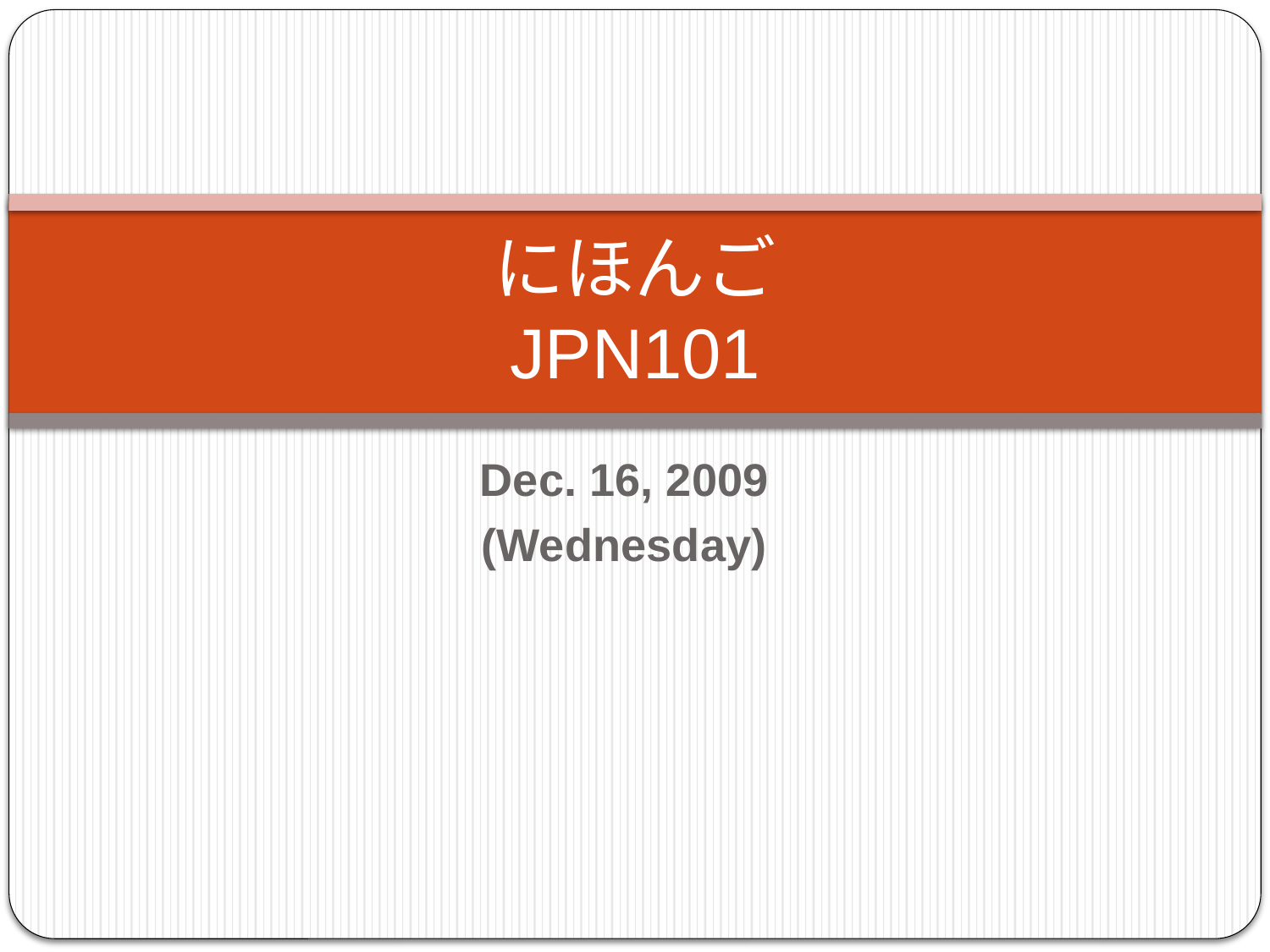

# にほんご JPN101
Dec. 16, 2009
(Wednesday)